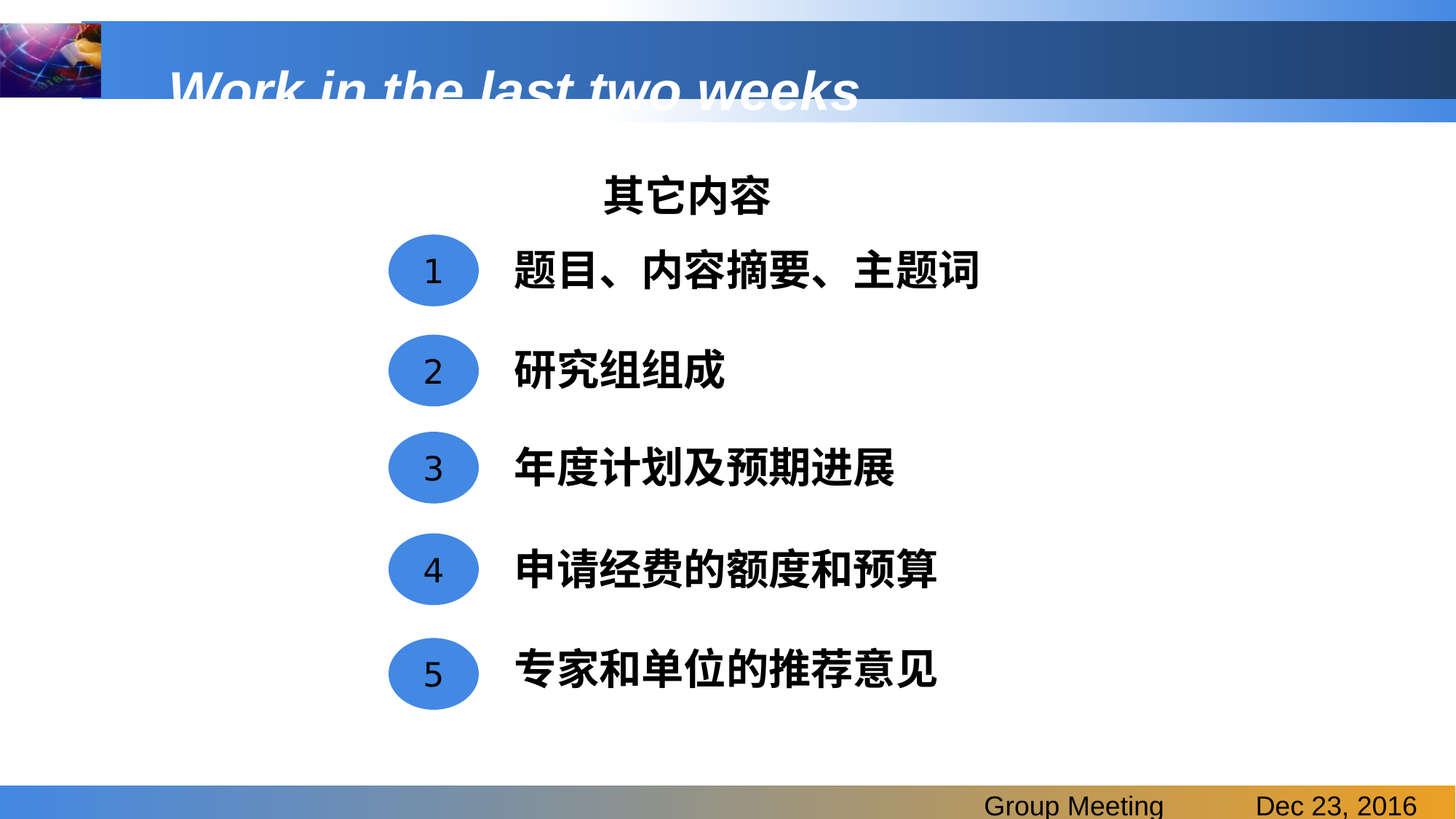

# Work in the last two weeks
其它内容
 1
题目、内容摘要、主题词
 2
研究组组成
 3
年度计划及预期进展
 4
申请经费的额度和预算
专家和单位的推荐意见
 5